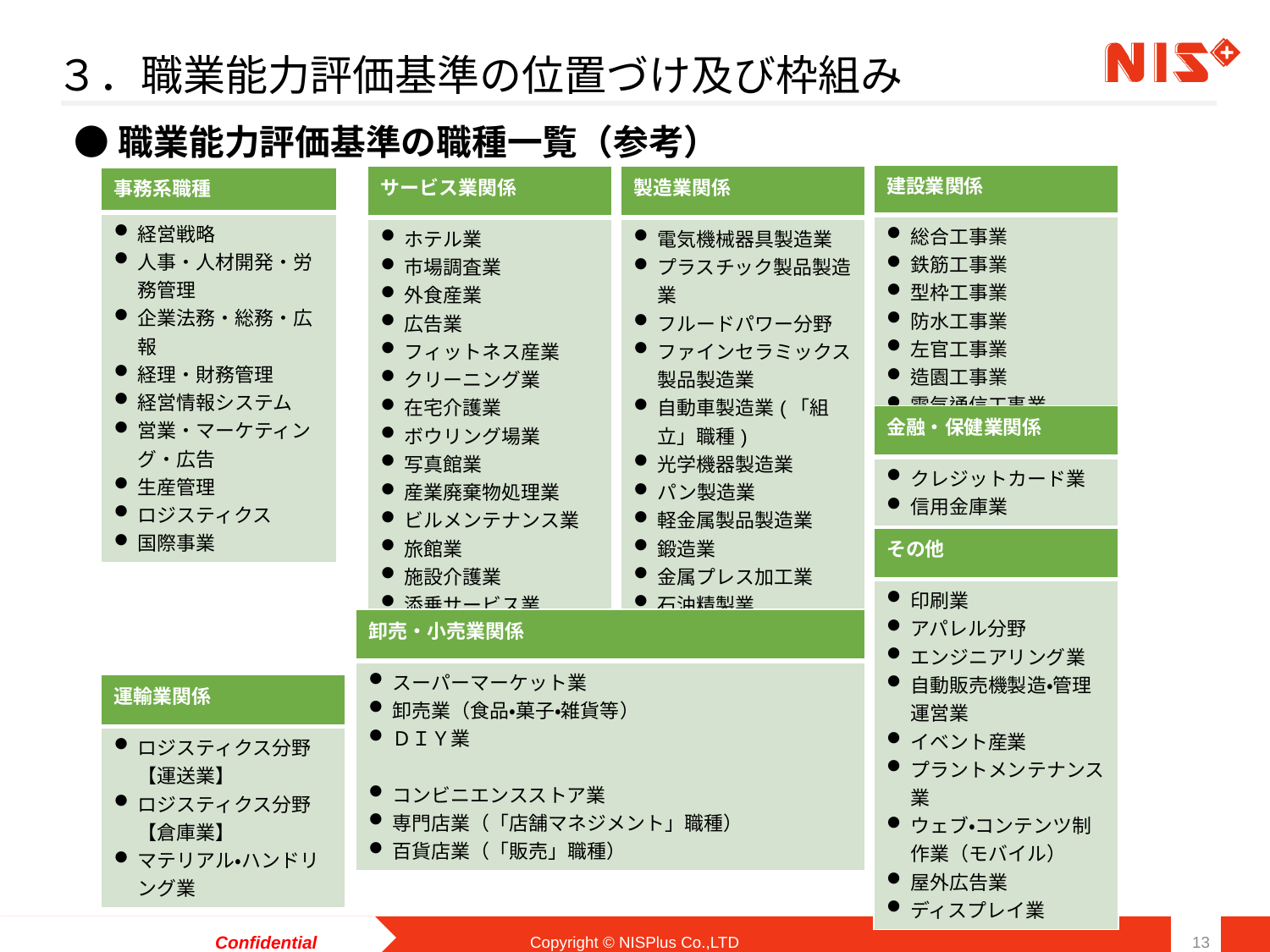

# ３．職業能力評価基準の位置づけ及び枠組み
●職業能力評価基準の職種一覧（参考）
| 建設業関係 |
| --- |
| 総合工事業 鉄筋工事業 型枠工事業 防水工事業 左官工事業 造園工事業 電気通信工事業 |
| サービス業関係 |
| --- |
| ホテル業 市場調査業 外食産業 広告業 フィットネス産業 クリーニング業 在宅介護業 ボウリング場業 写真館業 産業廃棄物処理業 ビルメンテナンス業 旅館業 施設介護業 添乗サービス業 葬祭業 エステティック業 |
| 製造業関係 |
| --- |
| 電気機械器具製造業 プラスチック製品製造業 フルードパワー分野 ファインセラミックス製品製造業 自動車製造業(「組立」職種) 光学機器製造業 パン製造業 軽金属製品製造業 鍛造業 金属プレス加工業 石油精製業 ねじ製造業 鋳造業 |
| 事務系職種 |
| --- |
| 経営戦略 人事・人材開発・労務管理 企業法務・総務・広報 経理・財務管理 経営情報システム 営業・マーケティング・広告 生産管理 ロジスティクス 国際事業 |
| 金融・保健業関係 |
| --- |
| クレジットカード業 信用金庫業 |
| その他 |
| --- |
| 印刷業 アパレル分野 エンジニアリング業 自動販売機製造・管理運営業 イベント産業 プラントメンテナンス業 ウェブ・コンテンツ制作業（モバイル） 屋外広告業 ディスプレイ業 |
| 卸売・小売業関係 |
| --- |
| スーパーマーケット業 卸売業（食品・菓子・雑貨等） ＤＩＹ業　　　　　　　　　　　　　　　　　　　　　　　　　　 コンビニエンスストア業 専門店業（「店舗マネジメント」職種） 百貨店業（「販売」職種） |
| 運輸業関係 |
| --- |
| ロジスティクス分野 【運送業】 ロジスティクス分野 【倉庫業】 マテリアル・ハンドリング業 |
Copyright © NISPlus Co.,LTD
13